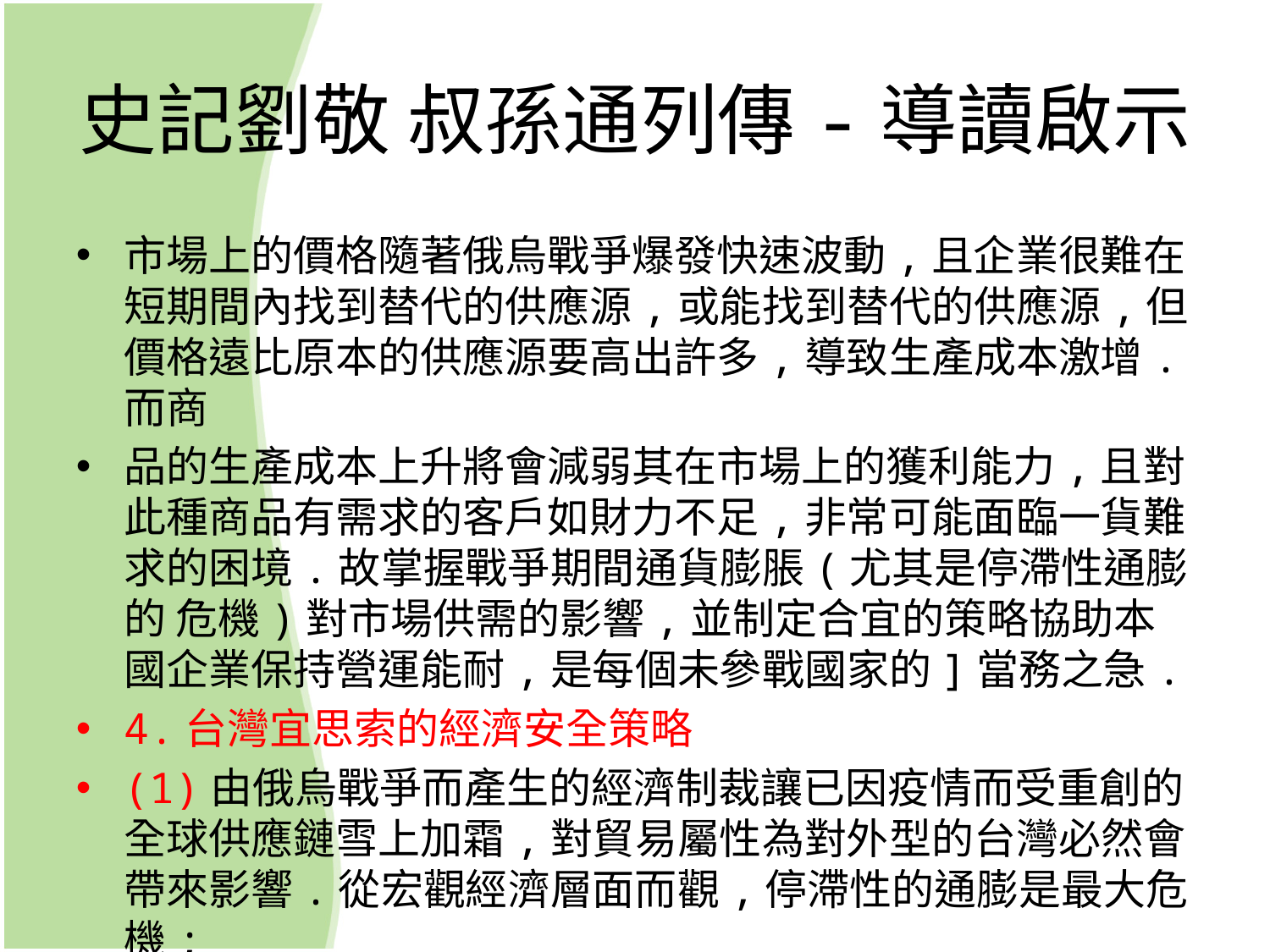

# 史記劉敬 叔孫通列傳-導讀啟示
市場上的價格隨著俄烏戰爭爆發快速波動,且企業很難在短期間內找到替代的供應源,或能找到替代的供應源,但價格遠比原本的供應源要高出許多,導致生產成本激增.而商
品的生產成本上升將會減弱其在市場上的獲利能力,且對此種商品有需求的客戶如財力不足,非常可能面臨一貨難求的困境.故掌握戰爭期間通貨膨脹(尤其是停滯性通膨的 危機)對市場供需的影響,並制定合宜的策略協助本國企業保持營運能耐,是每個未參戰國家的]當務之急.
4.台灣宜思索的經濟安全策略
(1)由俄烏戰爭而產生的經濟制裁讓已因疫情而受重創的全球供應鏈雪上加霜,對貿易屬性為對外型的台灣必然會帶來影響.從宏觀經濟層面而觀,停滯性的通膨是最大危機;